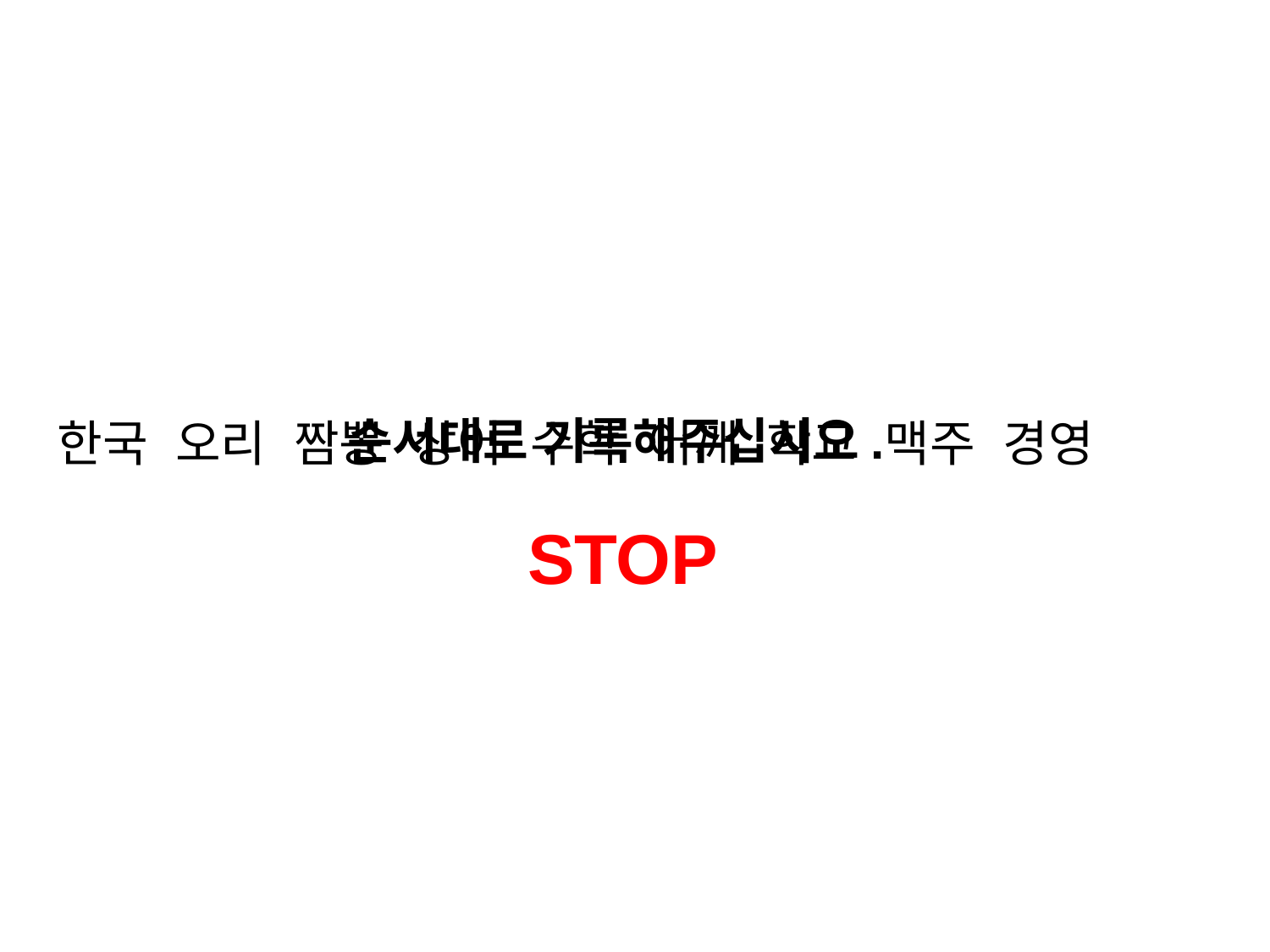

순서대로 기록해주십시오.
한국  오리  짬뽕  상어  수학  어깨  학교  맥주  경영
STOP